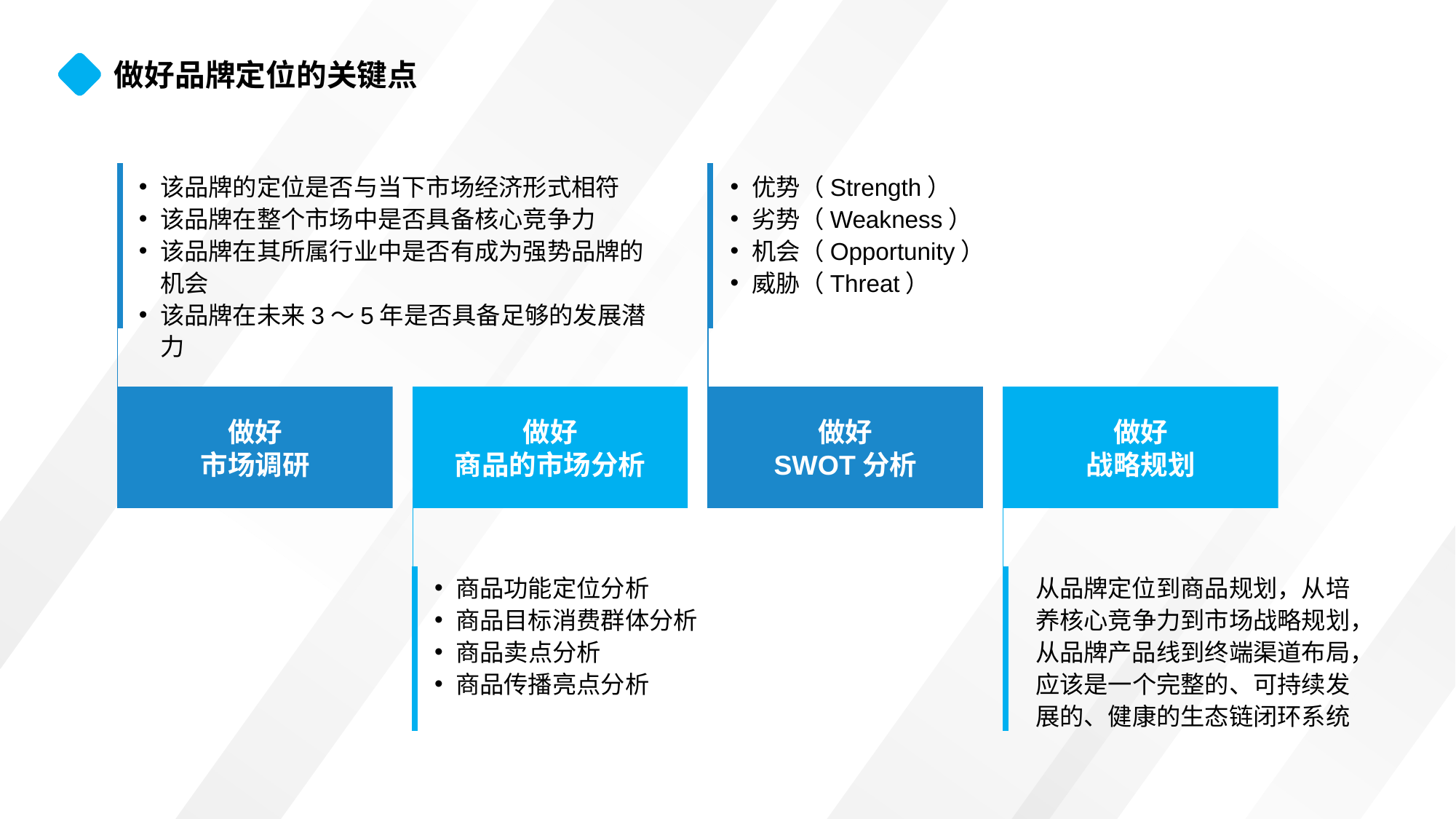

做好品牌定位的关键点

该品牌的定位是否与当下市场经济形式相符
该品牌在整个市场中是否具备核心竞争力
该品牌在其所属行业中是否有成为强势品牌的机会
该品牌在未来3～5年是否具备足够的发展潜力

做好
市场调研
优势（Strength）
劣势（Weakness）
机会（Opportunity）
威胁（Threat）

做好
SWOT分析

做好
战略规划
从品牌定位到商品规划，从培养核心竞争力到市场战略规划，从品牌产品线到终端渠道布局，应该是一个完整的、可持续发展的、健康的生态链闭环系统
做好
商品的市场分析

商品功能定位分析
商品目标消费群体分析
商品卖点分析
商品传播亮点分析